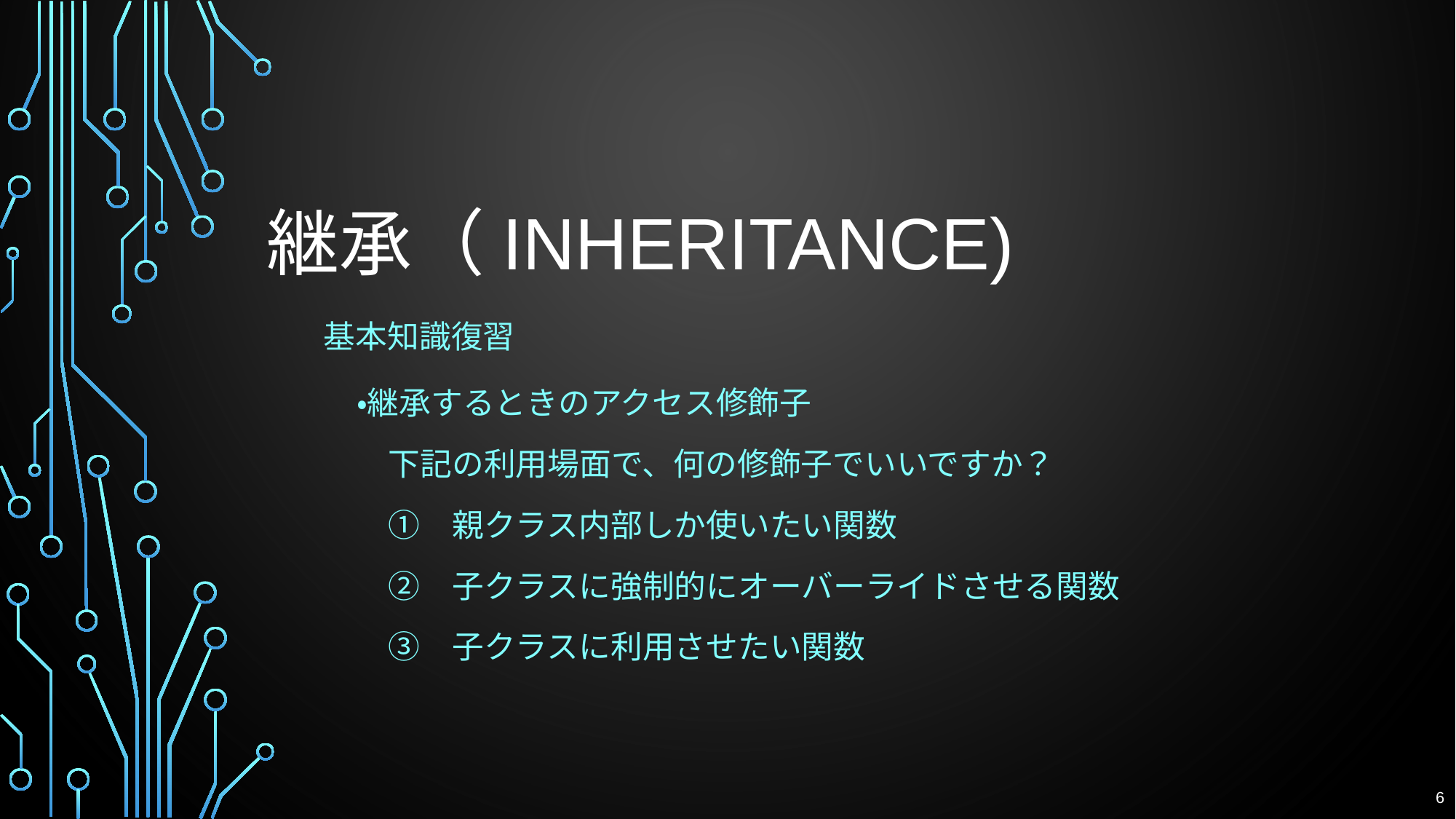

# 継承（inheritance)
基本知識復習
・継承するときのアクセス修飾子
　下記の利用場面で、何の修飾子でいいですか？
　①　親クラス内部しか使いたい関数
　②　子クラスに強制的にオーバーライドさせる関数
　③　子クラスに利用させたい関数
6